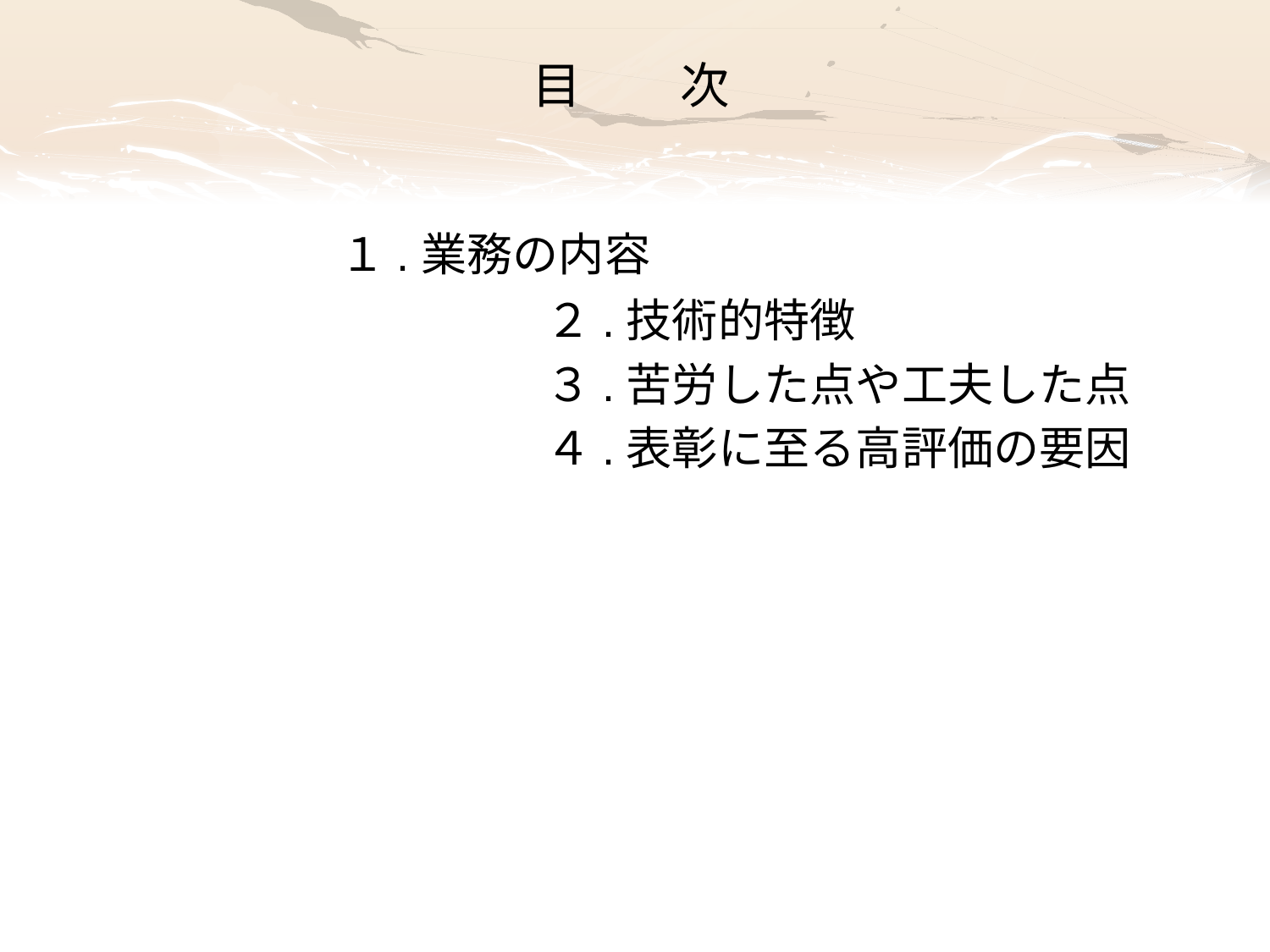

# 目　　次
　　　　   １.業務の内容
　　　　　　　　　　 ２.技術的特徴
　　　　　　　　　　 ３.苦労した点や工夫した点
　　　　　　　　　　 ４.表彰に至る高評価の要因